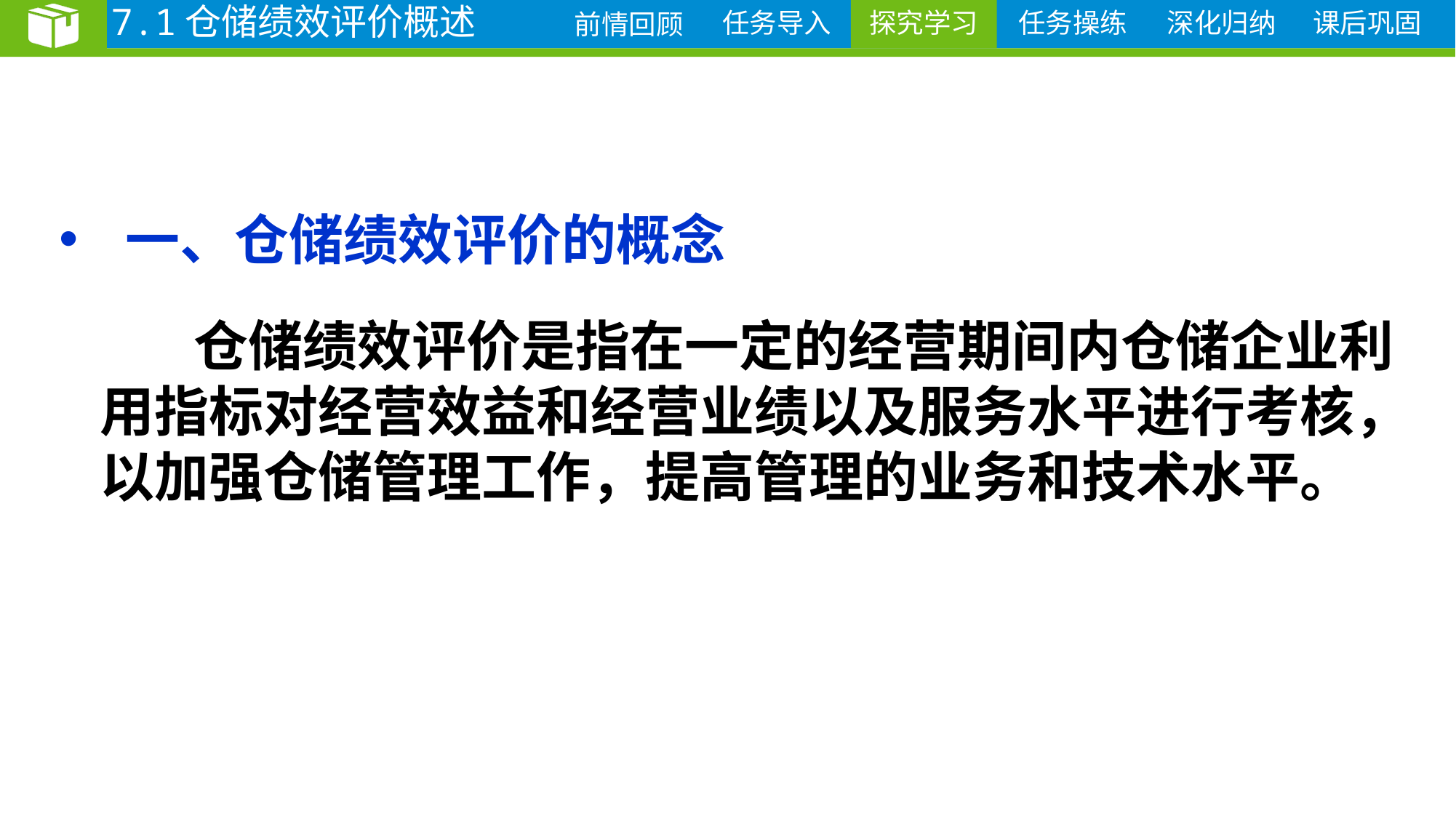

7.1仓储绩效评价概述
探究学习

 一、仓储绩效评价的概念

          仓储绩效评价是指在一定的经营期间内仓储企业利用指标对经营效益和经营业绩以及服务水平进行考核，以加强仓储管理工作，提高管理的业务和技术水平。